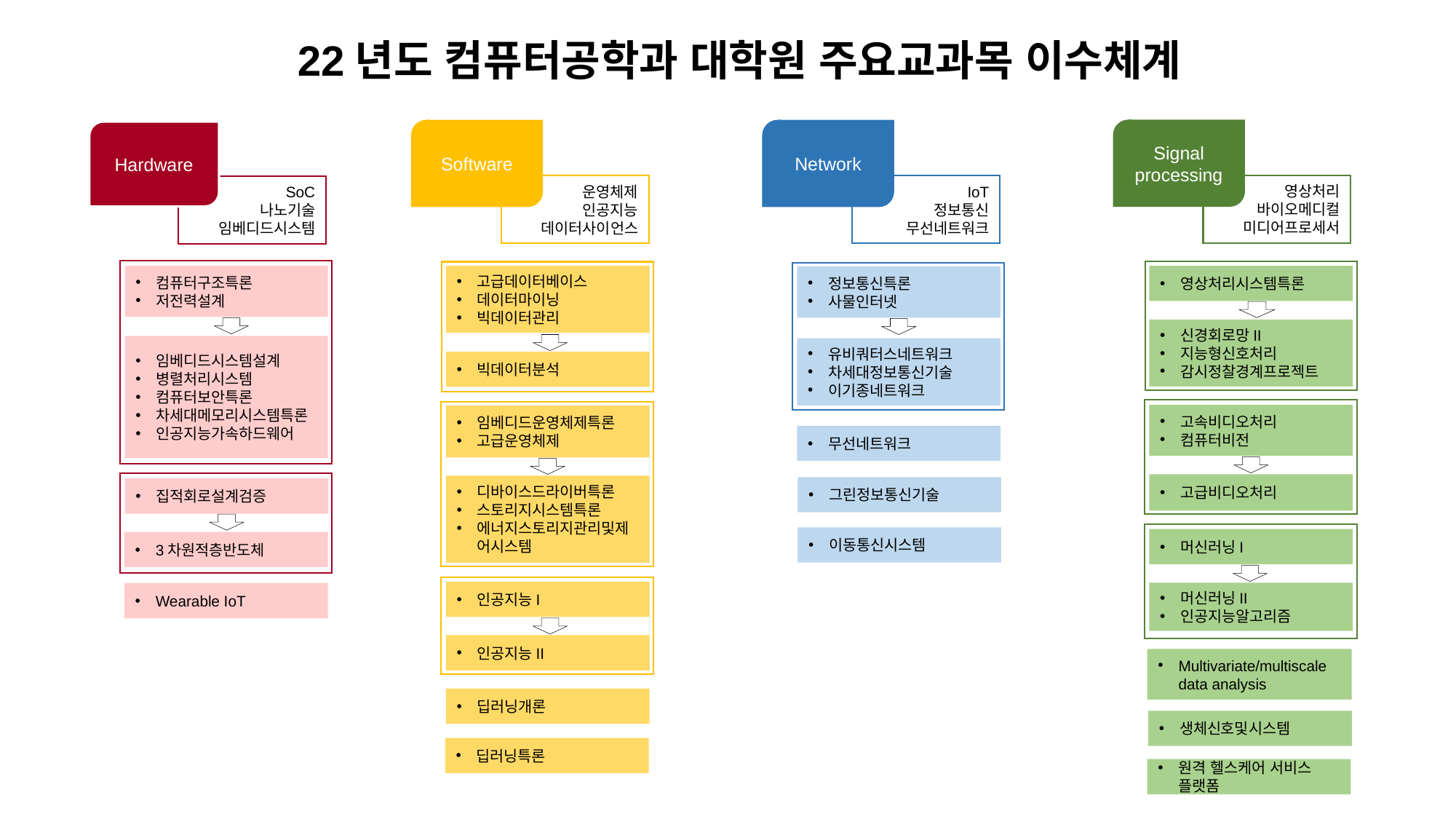

22년도 컴퓨터공학과 대학원 주요교과목 이수체계
Signal processing
영상처리
바이오메디컬
미디어프로세서
Software
운영체제
인공지능
데이터사이언스
Network
IoT
정보통신
무선네트워크
Hardware
SoC
나노기술
임베디드시스템

컴퓨터구조특론
저전력설계
고급데이터베이스
데이터마이닝
빅데이터관리
영상처리시스템특론
정보통신특론
사물인터넷

신경회로망II
지능형신호처리
감시정찰경계프로젝트

임베디드시스템설계
병렬처리시스템
컴퓨터보안특론
차세대메모리시스템특론
인공지능가속하드웨어
유비쿼터스네트워크
차세대정보통신기술
이기종네트워크
빅데이터분석

고속비디오처리
컴퓨터비전
임베디드운영체제특론
고급운영체제
무선네트워크

집적회로설계검증

3차원적층반도체
고급비디오처리
디바이스드라이버특론
스토리지시스템특론
에너지스토리지관리및제어시스템
그린정보통신기술

이동통신시스템
머신러닝I

인공지능I
머신러닝II
인공지능알고리즘
Wearable IoT

인공지능II
Multivariate/multiscale data analysis
딥러닝개론
생체신호및시스템
딥러닝특론
원격 헬스케어 서비스 플랫폼